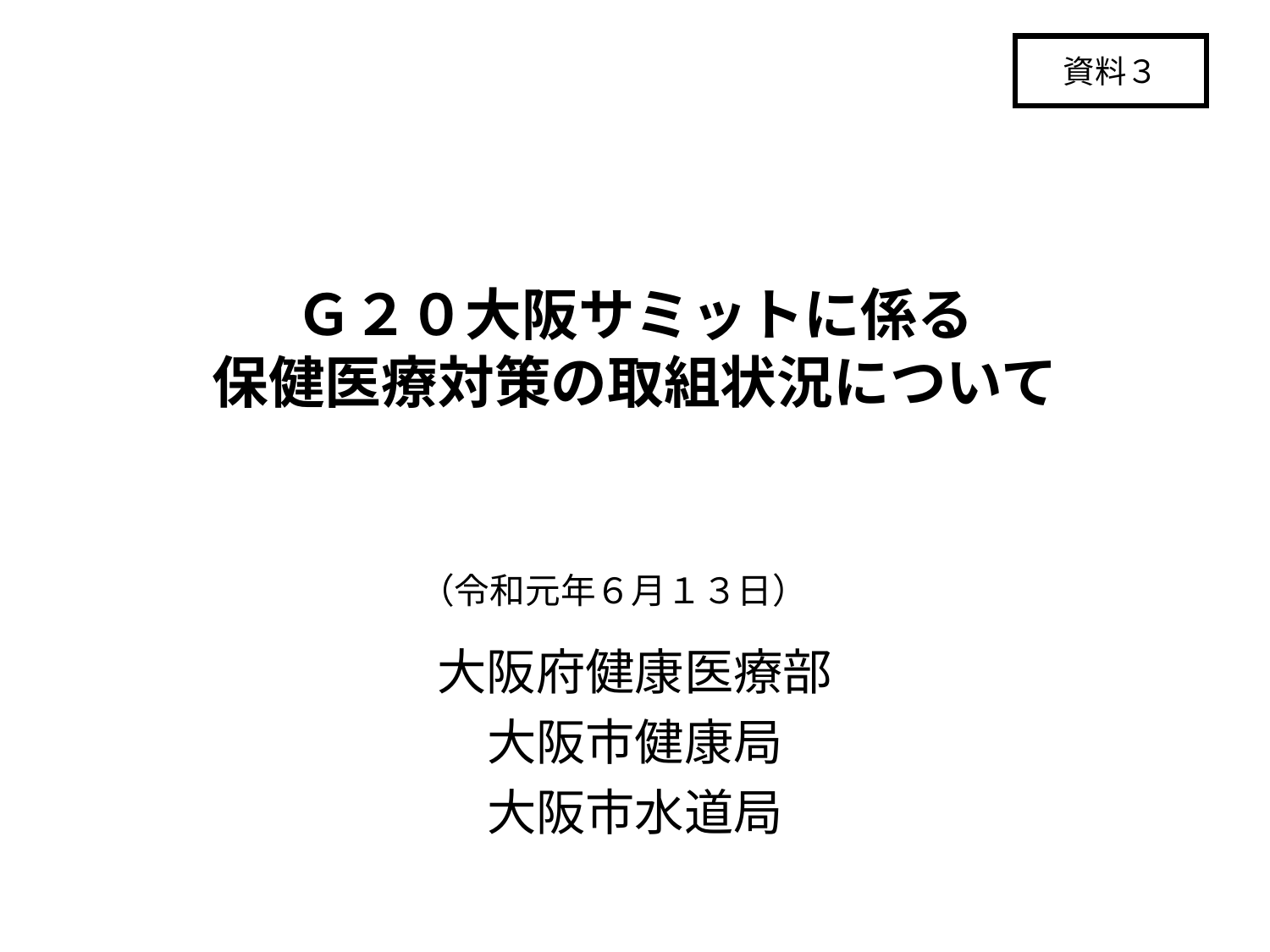

資料３
Ｇ２０大阪サミットに係る
保健医療対策の取組状況について
（令和元年６月１３日）
大阪府健康医療部
大阪市健康局
大阪市水道局